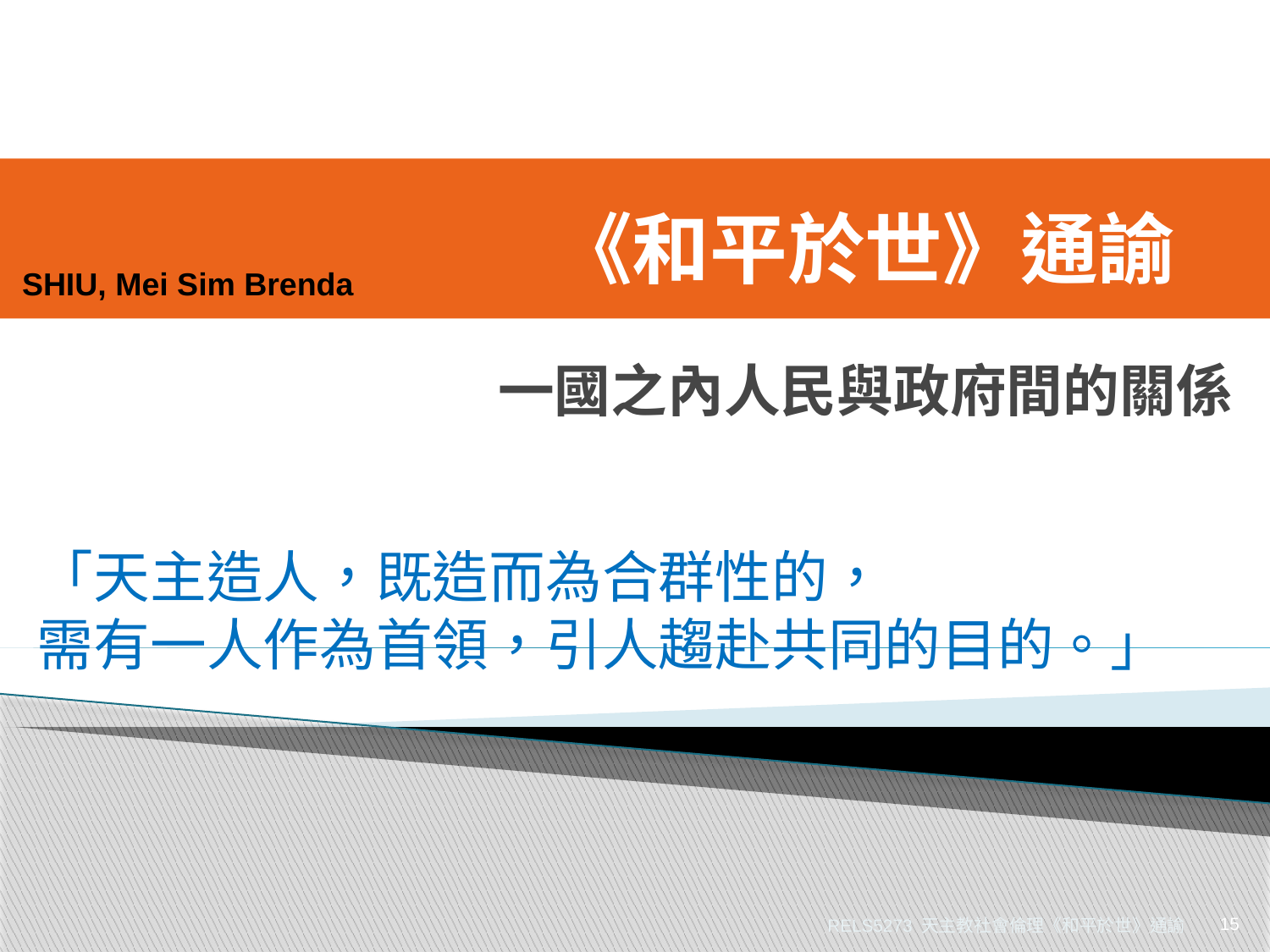

《和平於世》通諭

SHIU, Mei Sim Brenda

一國之內人民與政府間的關係
「天主造人，既造而為合群性的，
需有一人作為首領，引人趨赴共同的目的。」
15
RELS5273 天主教社會倫理《和平於世》通諭